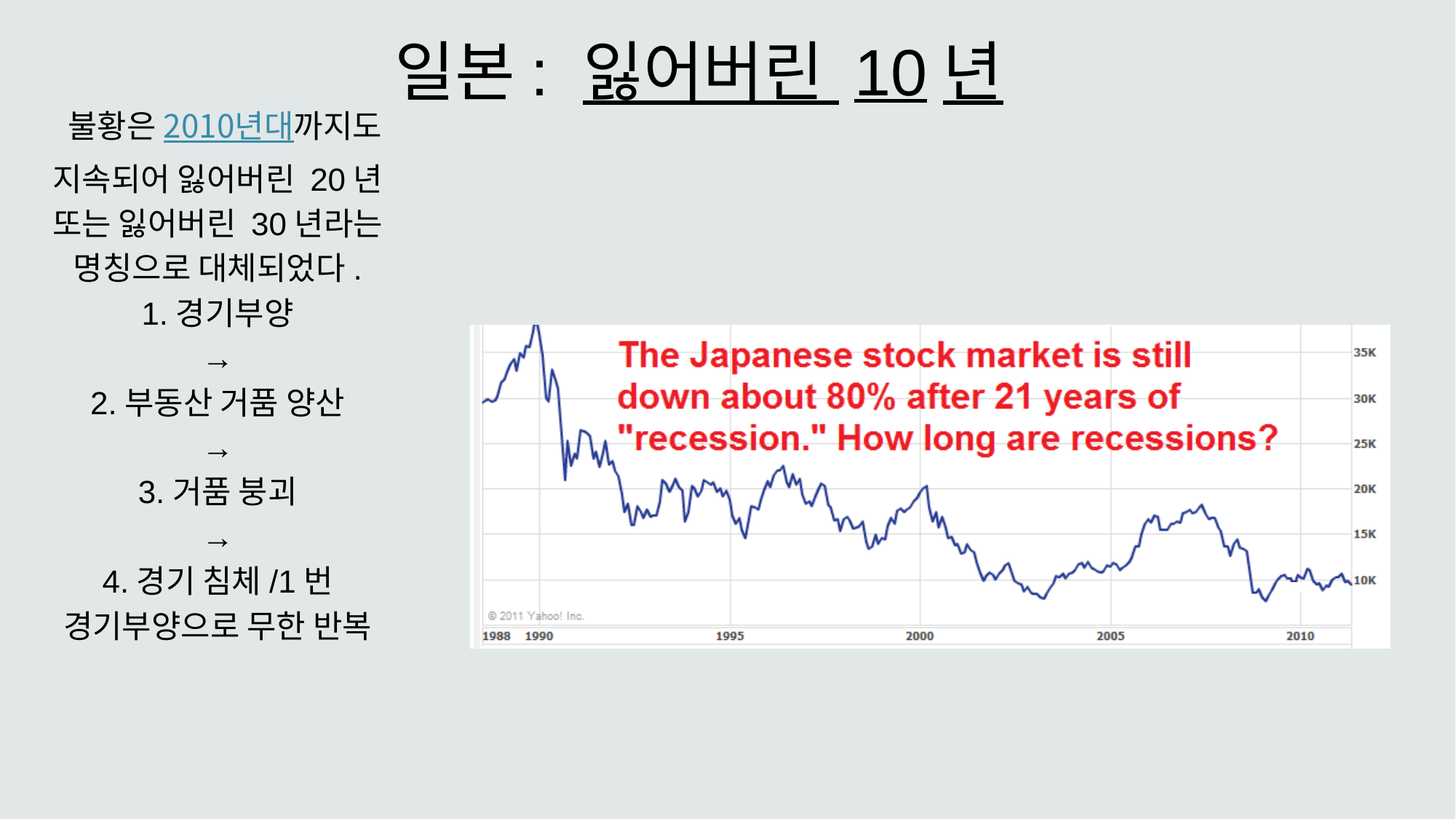

일본: 잃어버린 10년

 불황은 2010년대까지도 지속되어 잃어버린 20년 또는 잃어버린 30년라는 명칭으로 대체되었다.
1.경기부양
→
2.부동산 거품 양산
→
3.거품 붕괴
→
4.경기 침체/1번 경기부양으로 무한 반복